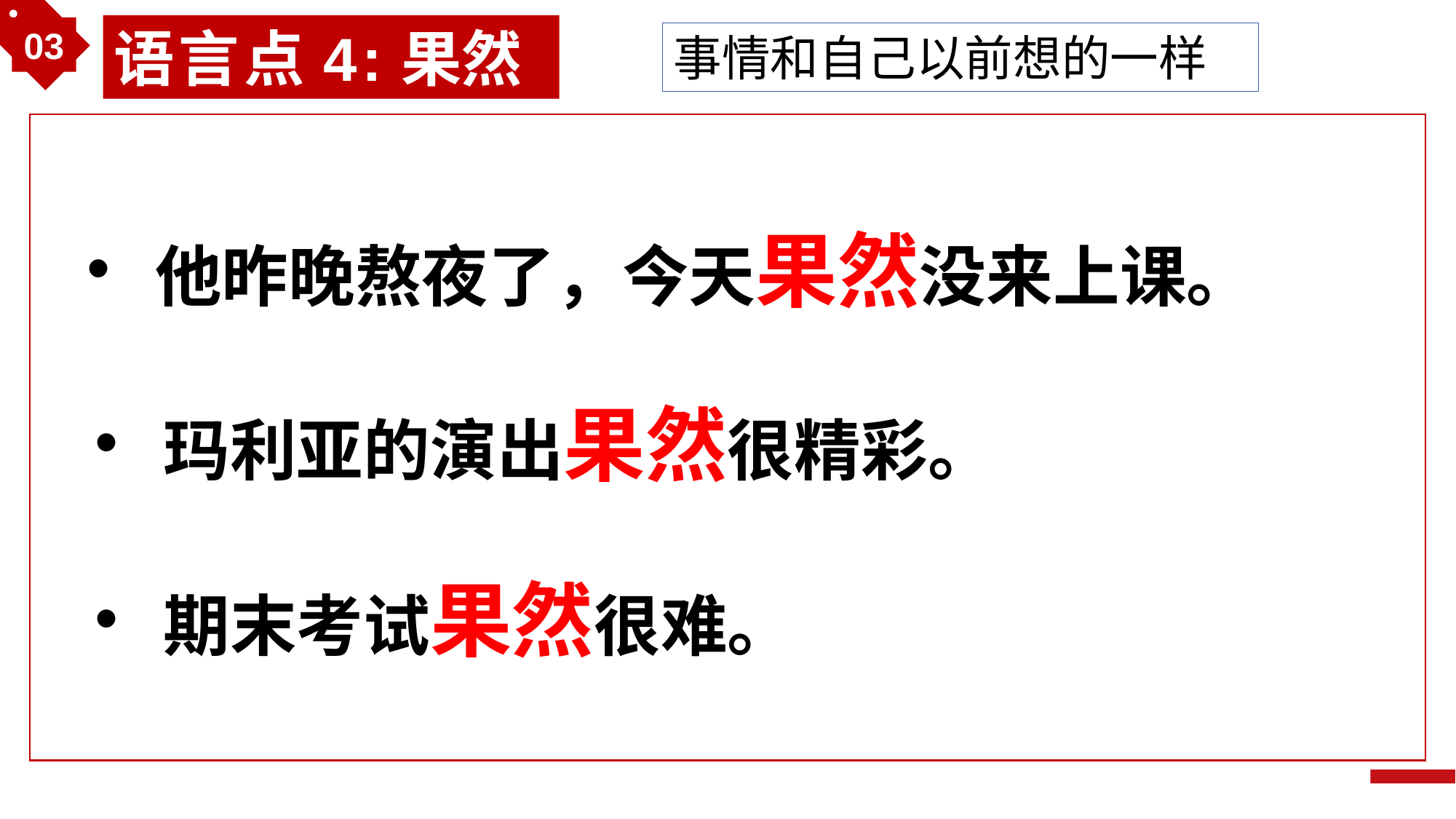

03
语言点4:果然
事情和自己以前想的一样

他昨晚熬夜了，今天果然没来上课。
玛利亚的演出果然很精彩。
期末考试果然很难。